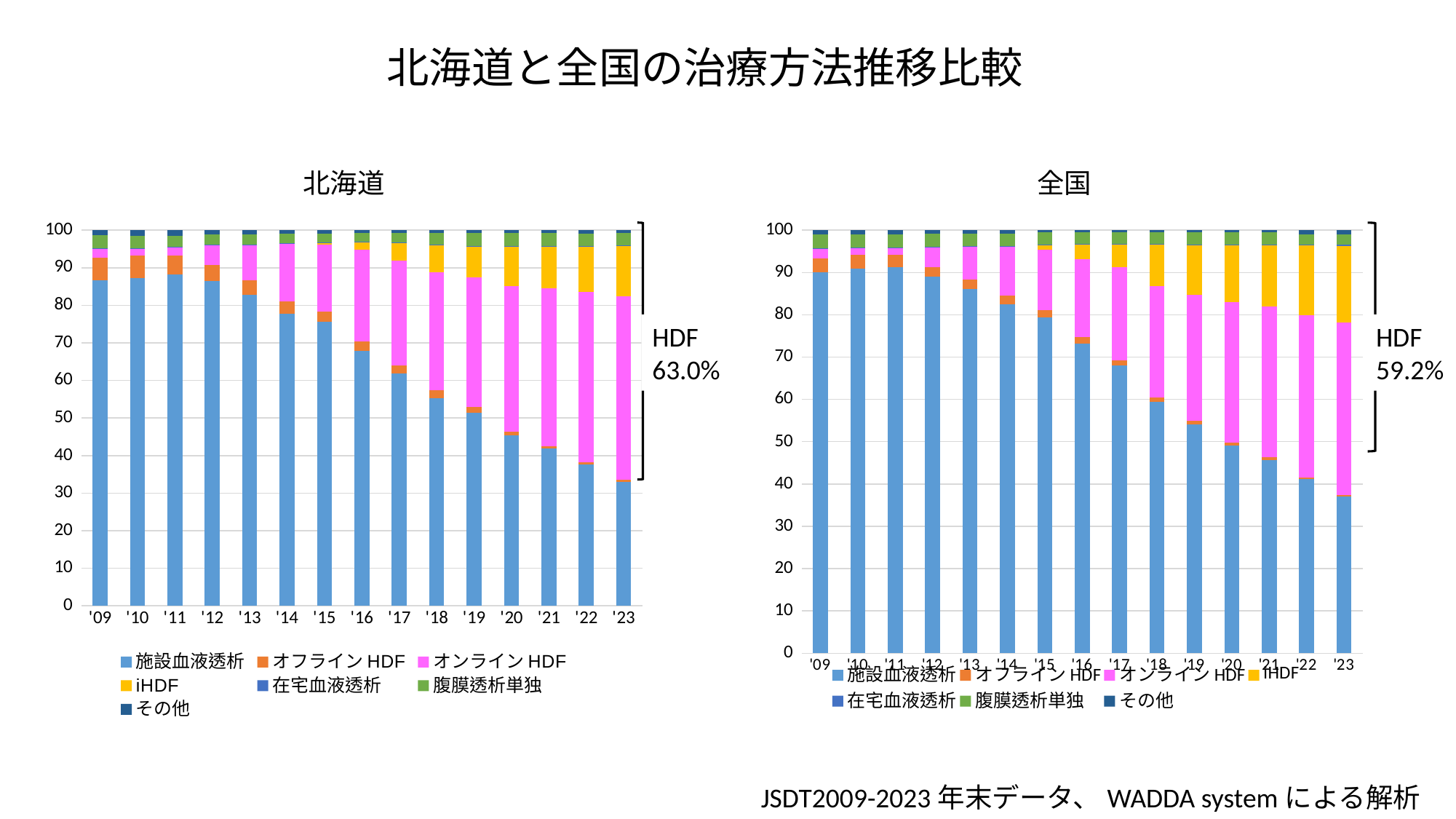

北海道と全国の治療方法推移比較

### Chart: 北海道

| Category | 施設血液透析 | オフラインHDF | オンラインHDF | iHDF | 在宅血液透析 | 腹膜透析単独 | その他 |
|---|---|---|---|---|---|---|---|
| '09 | 86.57514450867052 | 6.127167630057803 | 2.5216763005780347 | None | 0.05057803468208092 | 3.4248554913294793 | 1.300578034682081 |
| '10 | 87.2548320376578 | 6.019542115398331 | 1.9185507453106054 | None | 0.04992511233150275 | 3.337850367306184 | 1.419299621995578 |
| '11 | 88.1634669678148 | 5.166572557876906 | 2.1739130434782608 | None | 0.0564652738565782 | 2.971485036702428 | 1.4680971202710333 |
| '12 | 86.4021090606355 | 4.34299986124601 | 5.314277785486333 | None | 0.06937699458859442 | 2.7681420840849174 | 1.1030942139586513 |
| '13 | 82.74177129284017 | 3.9294197488971836 | 9.379029521547336 | None | 0.07465218866644044 | 2.7349847302341366 | 1.1401425178147269 |
| '14 | 77.78234649122807 | 3.351151315789474 | 15.337171052631579 | None | 0.06853070175438596 | 2.4876644736842106 | 0.9731359649122808 |
| '15 | 75.63191692854215 | 2.759939882497609 | 17.734663205355922 | 0.4645443366580134 | 0.06148380926356059 | 2.418363164366717 | 0.9290886733160268 |
| '16 | 67.82796570116804 | 2.531901964755925 | 24.380527985956384 | 2.1538046046857064 | 0.06076564715414219 | 2.390115454729593 | 0.6549186415501992 |
| '17 | 61.825698021143936 | 2.2499322309568988 | 27.90051504472757 | 4.696394686907021 | 0.06776904310111141 | 2.5752236378422335 | 0.6844673353212253 |
| '18 | 55.24125373910782 | 2.074391988555079 | 31.493042008063465 | 7.354662504877098 | 0.058525165821303154 | 3.0953309923267005 | 0.6827936012485368 |
| '19 | 51.44922816387677 | 1.4980785514231745 | 34.586074382856765 | 8.18732495277796 | 0.058620465055689436 | 3.3934735882237996 | 0.82719989578584 |
| '20 | 45.33333333333333 | 1.0420711974110033 | 38.7831715210356 | 10.576051779935275 | 0.06472491909385113 | 3.41747572815534 | 0.7831715210355987 |
| '21 | 41.78788680243321 | 0.720708807193864 | 42.10526315789473 | 11.055276381909549 | 0.052896059243586355 | 3.596932028563872 | 0.7339328220047607 |
| '22 | 37.66668900355156 | 0.5963948267774576 | 45.352811096964416 | 12.1691348924479 | 0.073711720163506 | 3.2500167526636736 | 0.8912417074314816 |
| '23 | 32.91812550498249 | 0.5857796929706437 | 48.82844061405871 | 13.621061136547267 | 0.08079719903043361 | 3.184756261782925 | 0.7810395906275249 |

### Chart: 全国

| Category | 施設血液透析 | オフラインHDF | オンラインHDF | iHDF | 在宅血液透析 | 腹膜透析単独 | その他 |
|---|---|---|---|---|---|---|---|
| '09 | 90.00375891856622 | 3.2975645044610564 | 2.429821699598576 | None | 0.07943375083334515 | 3.2496914849856027 | 0.9397296415551993 |
| '10 | 90.85296546196395 | 3.254804818810913 | 1.668342264094884 | None | 0.09535358560575438 | 3.2123102860953052 | 0.9162235834292052 |
| '11 | 91.3222693366336 | 2.898888866346108 | 1.6535129542088498 | None | 0.10888163011354798 | 3.0750606964366627 | 0.9413865162612347 |
| '12 | 88.96682087250659 | 2.3734434329867846 | 4.665638627733838 | None | 0.12933393025916531 | 2.9833026579780797 | 0.881460478535542 |
| '13 | 86.0832450924493 | 2.329233526105726 | 7.668322880182455 | None | 0.14954793516331352 | 2.9443675164942578 | 0.8252830496049524 |
| '14 | 82.4361190294994 | 2.0363873231261365 | 11.637880996298064 | None | 0.16800598501167335 | 2.883189082513189 | 0.838417583551537 |
| '15 | 79.40980214994717 | 1.7023341644929875 | 14.216022757385455 | 1.1302068533955691 | 0.17719344735439008 | 2.7996564681993634 | 0.564784159225074 |
| '16 | 73.23641765039532 | 1.4531084989768386 | 18.525331469811256 | 3.3618606808331952 | 0.19335086130444457 | 2.699704489688476 | 0.5302263489904704 |
| '17 | 68.03973649997823 | 1.231968350139028 | 21.959579245952014 | 5.320075392357504 | 0.2114967124702194 | 2.6962720594181353 | 0.5408717396848699 |
| '18 | 59.41265244274996 | 1.073514676051519 | 26.34326807928245 | 9.678434391573184 | 0.21629151697338517 | 2.7705476941124716 | 0.5052911992570326 |
| '19 | 54.15259817377683 | 0.8758294522833802 | 29.745729842843783 | 11.634731313082721 | 0.22429411994624157 | 2.864710958241005 | 0.5021061398260368 |
| '20 | 49.096237962459796 | 0.6993131586683652 | 33.14209865215184 | 13.410777440246585 | 0.21825697308757896 | 2.9347396803055004 | 0.49857613308033344 |
| '21 | 45.678828729676184 | 0.5764734578293901 | 35.78894765335443 | 14.331522806099079 | 0.21387224777055283 | 2.9808258621817947 | 0.643401490859118 |
| '22 | 41.10108082102955 | 0.4344798940992611 | 38.35734327796255 | 16.502765551182865 | 0.22411273767155832 | 2.4117518743295294 | 0.9684658437246939 |
| '23 | 37.08403818269696 | 0.3401401643305945 | 40.69115514741421 | 18.165478492025134 | 0.23078782020299662 | 2.418136781053649 | 1.070263412276462 |

HDF
59.2%
HDF
63.0%
JSDT2009-2023年末データ、WADDA systemによる解析